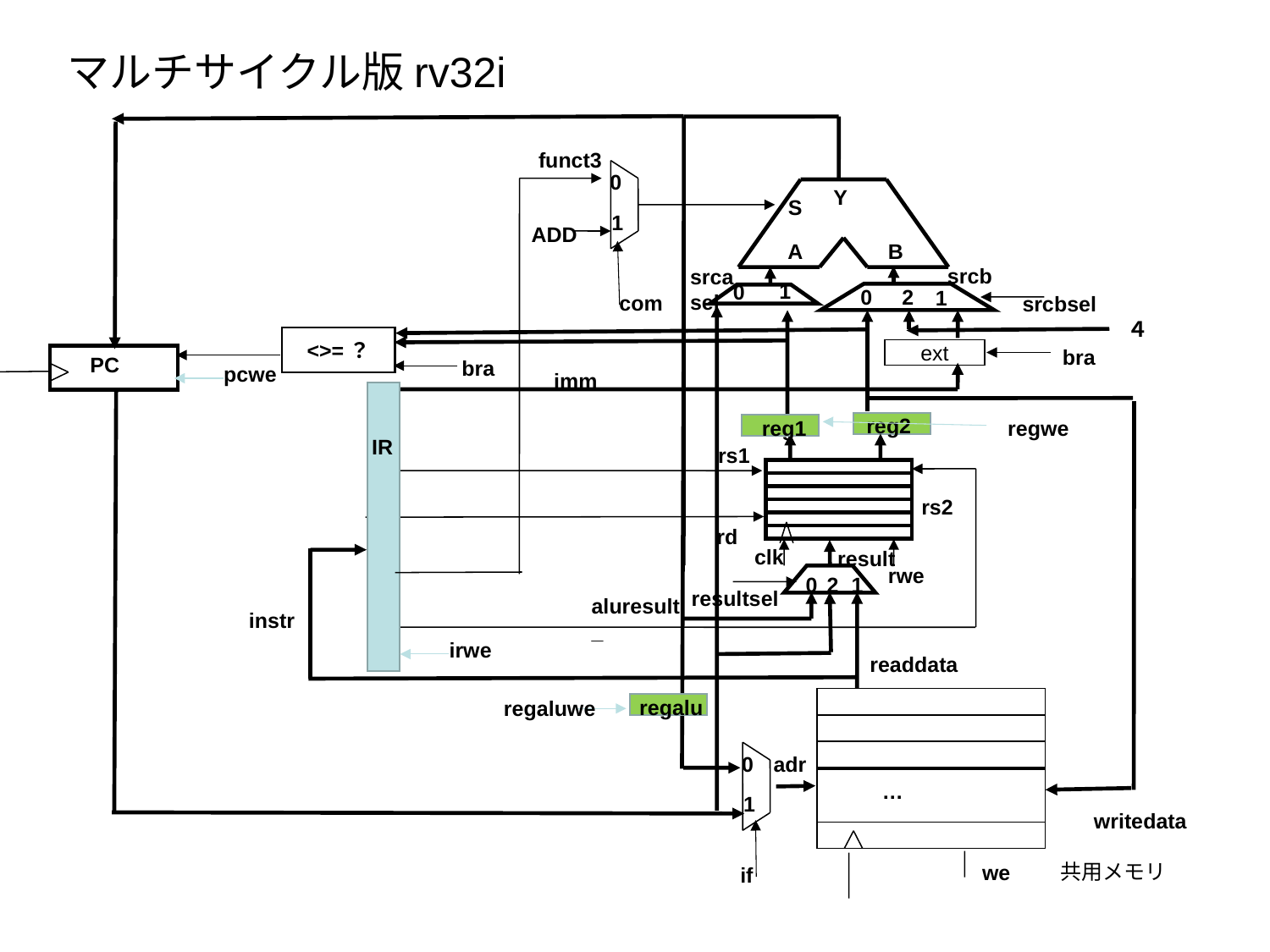

マルチサイクル版rv32i

funct3

0

Y

S
1

ADD

A
B
srcb
srca
sel

1
0
2
0
1

com

srcbsel

４

<>=？
bra
ext
PC

bra
pcwe

imm

reg2
reg1
regwe

IR

rs1

rs2

rd
clk
result

rwe

0
1
2

resultsel

aluresult_

instr

irwe
readdata

regalu

regaluwe

0
adr

…
1

writedata

共用メモリ

we
 if